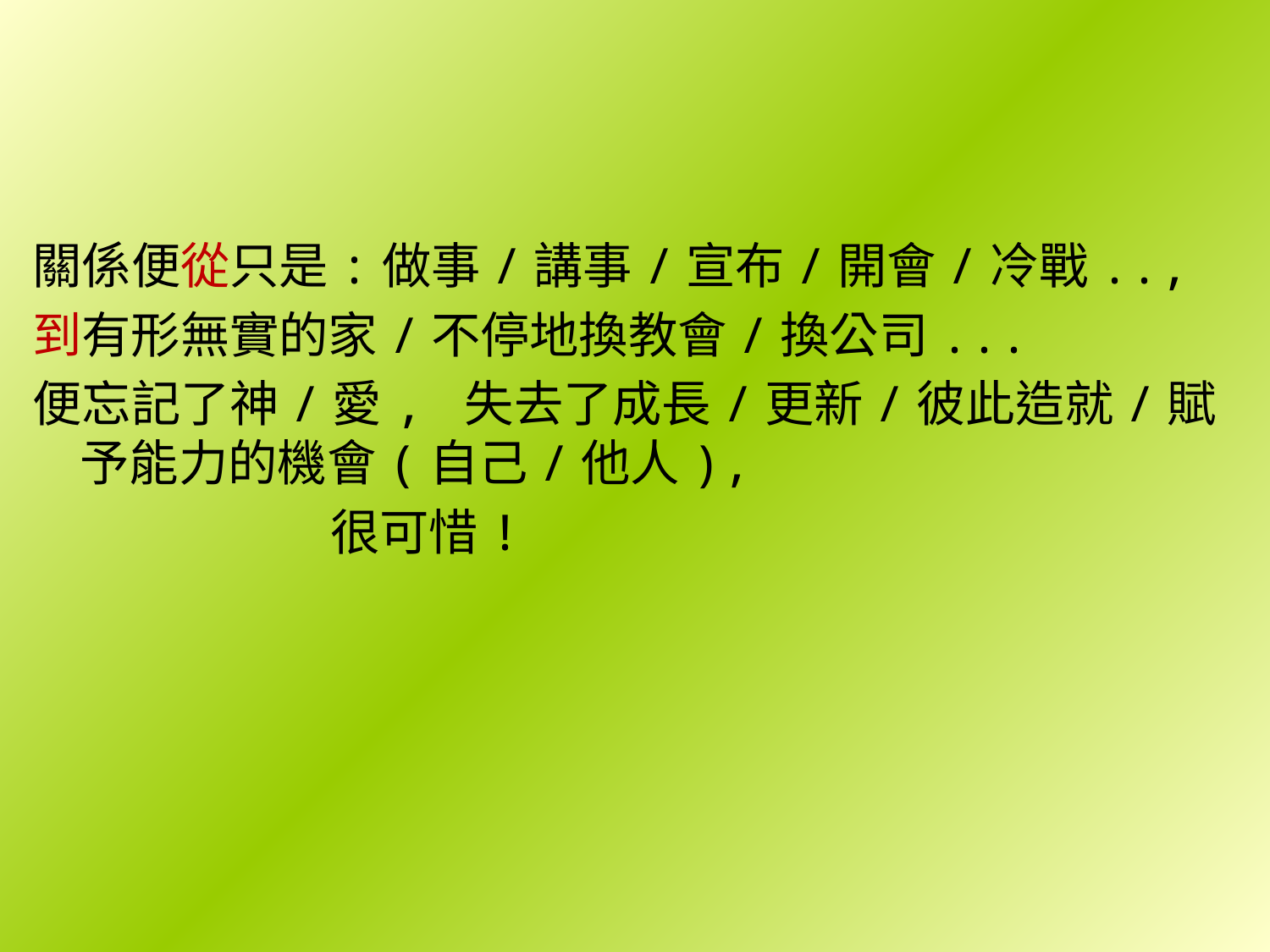

關係便從只是:做事/講事/宣布/開會/冷戰..,
到有形無實的家/不停地換教會/換公司...
便忘記了神/愛, 失去了成長/更新/彼此造就/賦予能力的機會(自己/他人),
                          很可惜!